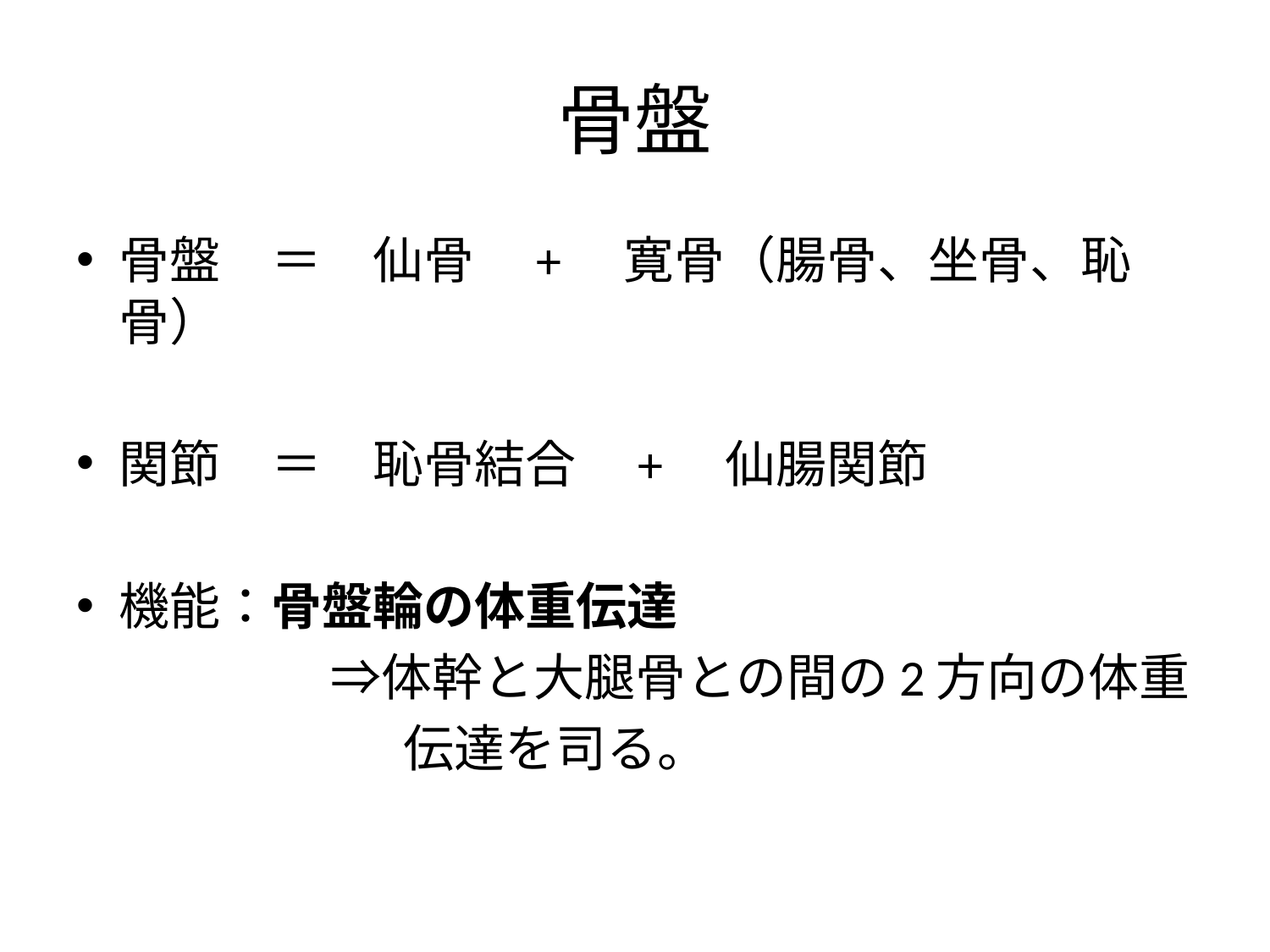

# 骨盤
骨盤　＝　仙骨　+　寛骨（腸骨、坐骨、恥骨）

関節　＝　恥骨結合　+　仙腸関節

機能：骨盤輪の体重伝達
　　　　　⇒体幹と大腿骨との間の2方向の体重
　　　　　　  伝達を司る。